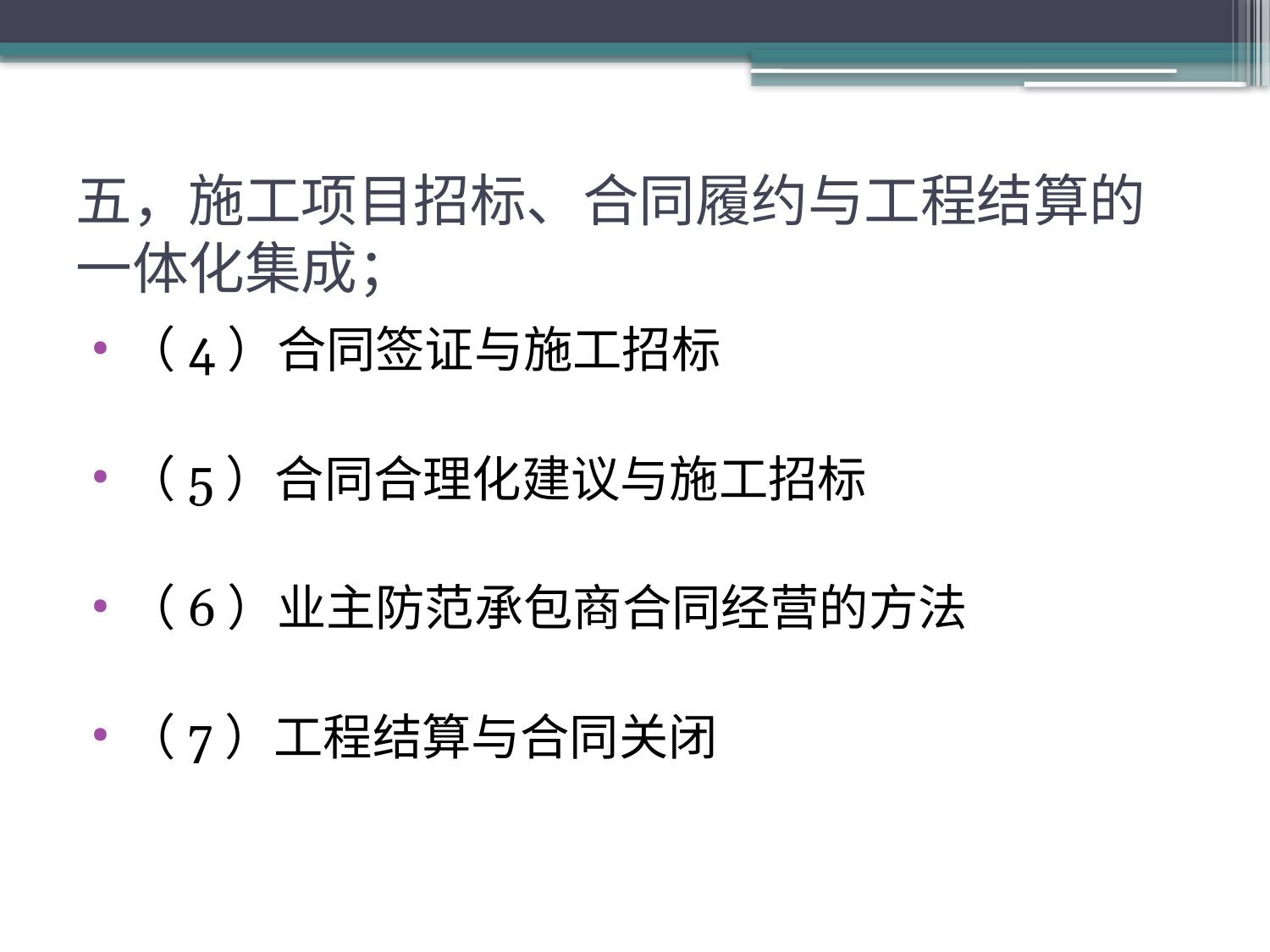

# 五，施工项目招标、合同履约与工程结算的一体化集成；
（4）合同签证与施工招标

（5）合同合理化建议与施工招标

（6）业主防范承包商合同经营的方法

（7）工程结算与合同关闭